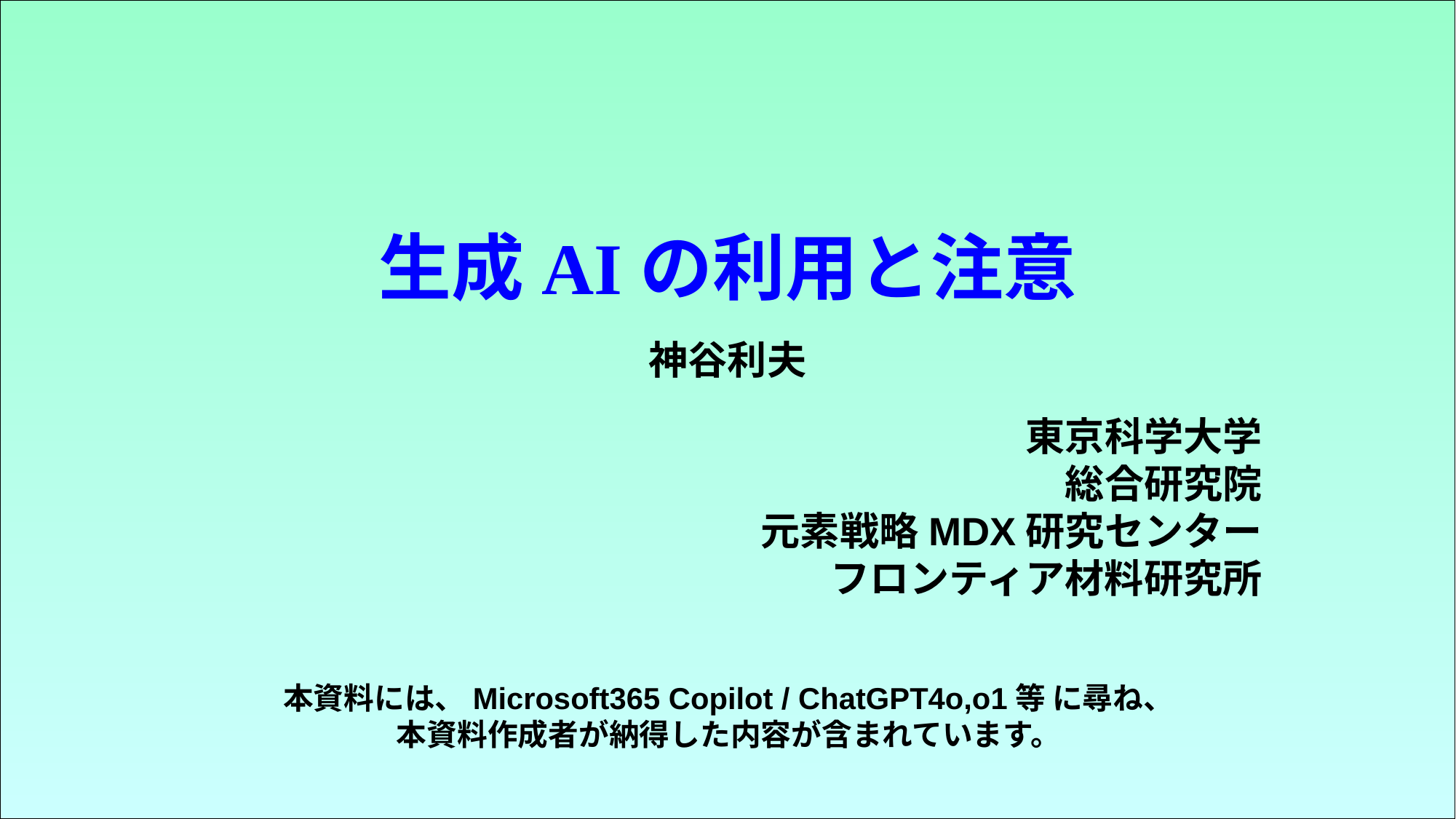

# 生成AIの利用と注意
神谷利夫
東京科学大学
総合研究院
元素戦略MDX研究センター
フロンティア材料研究所
本資料には、Microsoft365 Copilot / ChatGPT4o,o1等 に尋ね、
本資料作成者が納得した内容が含まれています。